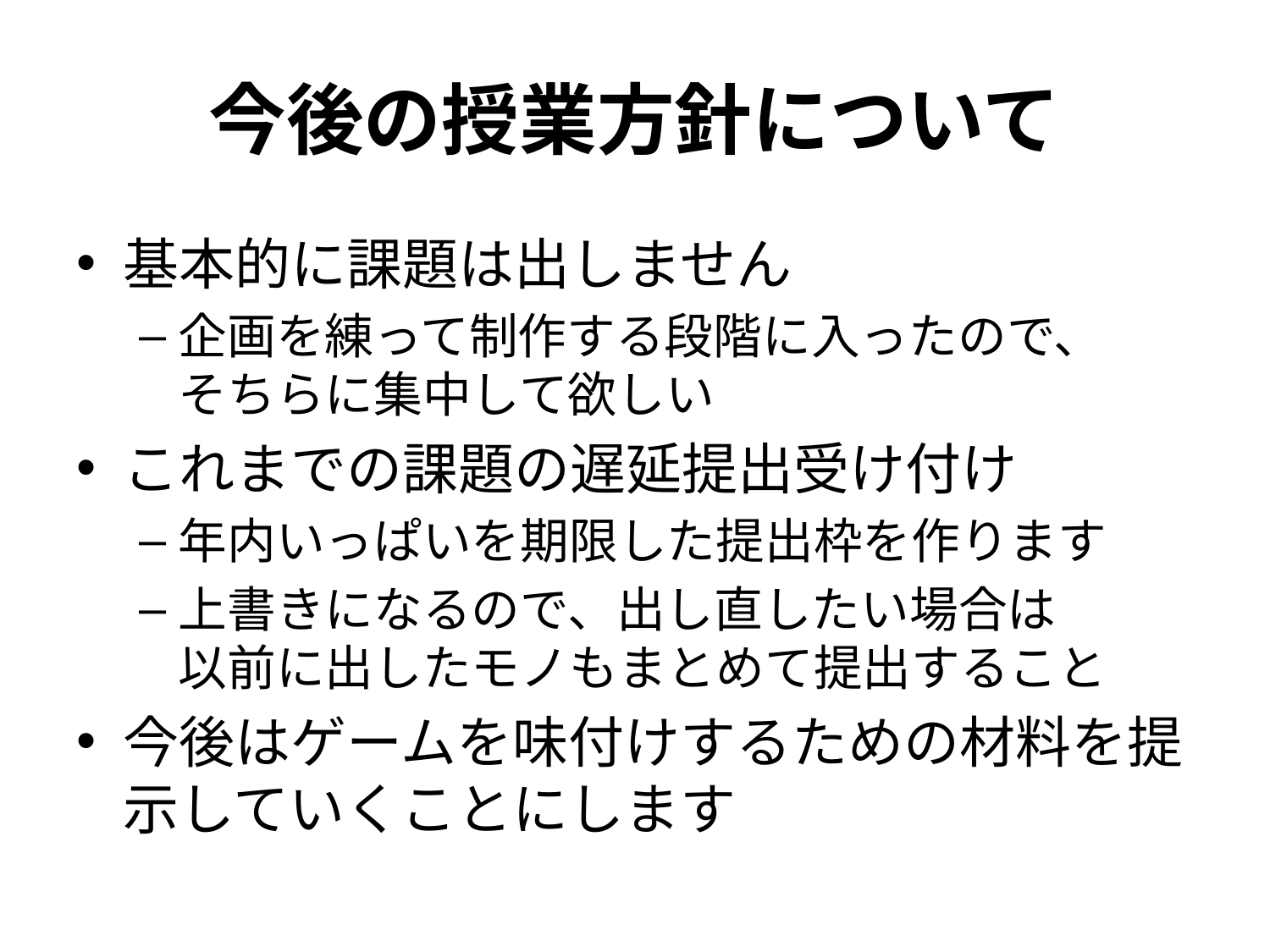

# 今後の授業方針について
基本的に課題は出しません
企画を練って制作する段階に入ったので、
そちらに集中して欲しい
これまでの課題の遅延提出受け付け
年内いっぱいを期限した提出枠を作ります
上書きになるので、出し直したい場合は
以前に出したモノもまとめて提出すること
今後はゲームを味付けするための材料を提示していくことにします